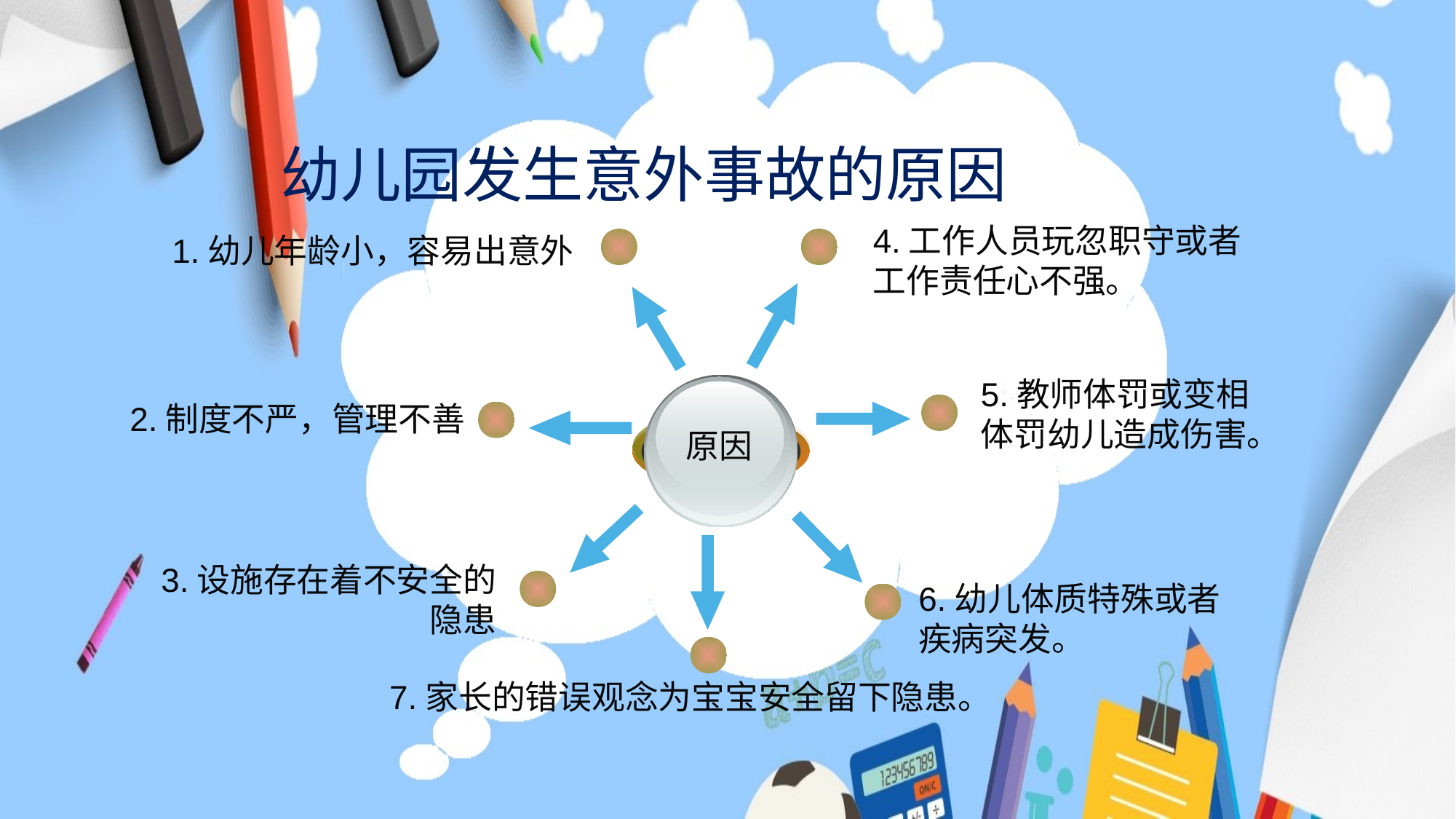

幼儿园发生意外事故的原因
4.工作人员玩忽职守或者
工作责任心不强。
1.幼儿年龄小，容易出意外

5.教师体罚或变相
体罚幼儿造成伤害。

2.制度不严，管理不善

原因

3.设施存在着不安全的
隐患

6.幼儿体质特殊或者
疾病突发。

7.家长的错误观念为宝宝安全留下隐患。